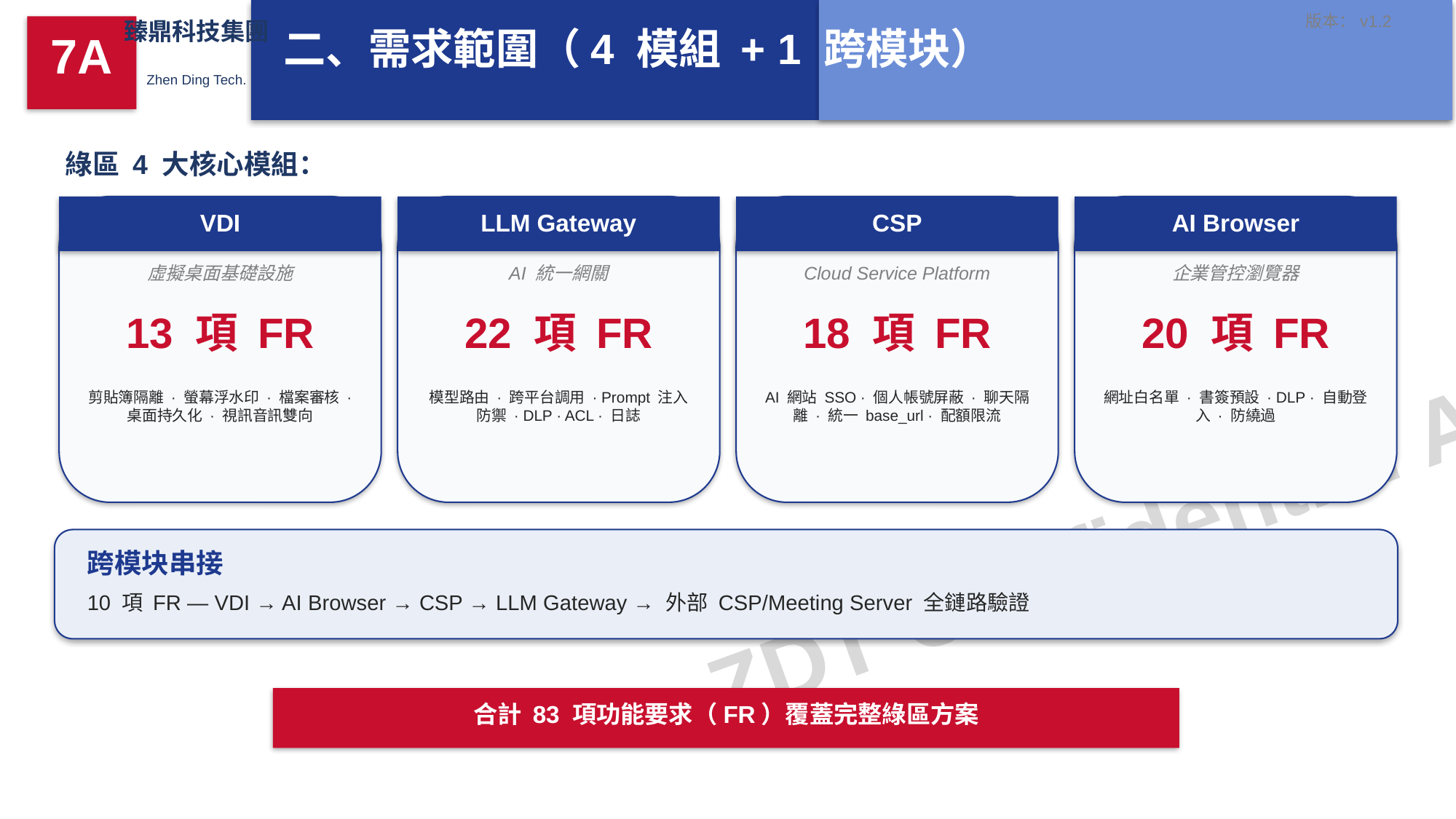

版本：v1.2
臻鼎科技集團

二、需求範圍（4 模組 + 1 跨模块）
7A
Zhen Ding Tech.
綠區 4 大核心模組：

VDI
LLM Gateway
CSP
AI Browser
虛擬桌面基礎設施
AI 統一網關
Cloud Service Platform
企業管控瀏覽器
13 項 FR
22 項 FR
18 項 FR
20 項 FR
剪貼簿隔離 · 螢幕浮水印 · 檔案審核 · 桌面持久化 · 視訊音訊雙向
模型路由 · 跨平台調用 · Prompt 注入防禦 · DLP · ACL · 日誌
AI 網站 SSO · 個人帳號屏蔽 · 聊天隔離 · 統一 base_url · 配額限流
網址白名單 · 書簽預設 · DLP · 自動登入 · 防繞過
ZDT Confidential A

跨模块串接
10 項 FR — VDI → AI Browser → CSP → LLM Gateway → 外部 CSP/Meeting Server 全鏈路驗證

合計 83 項功能要求（FR）覆蓋完整綠區方案